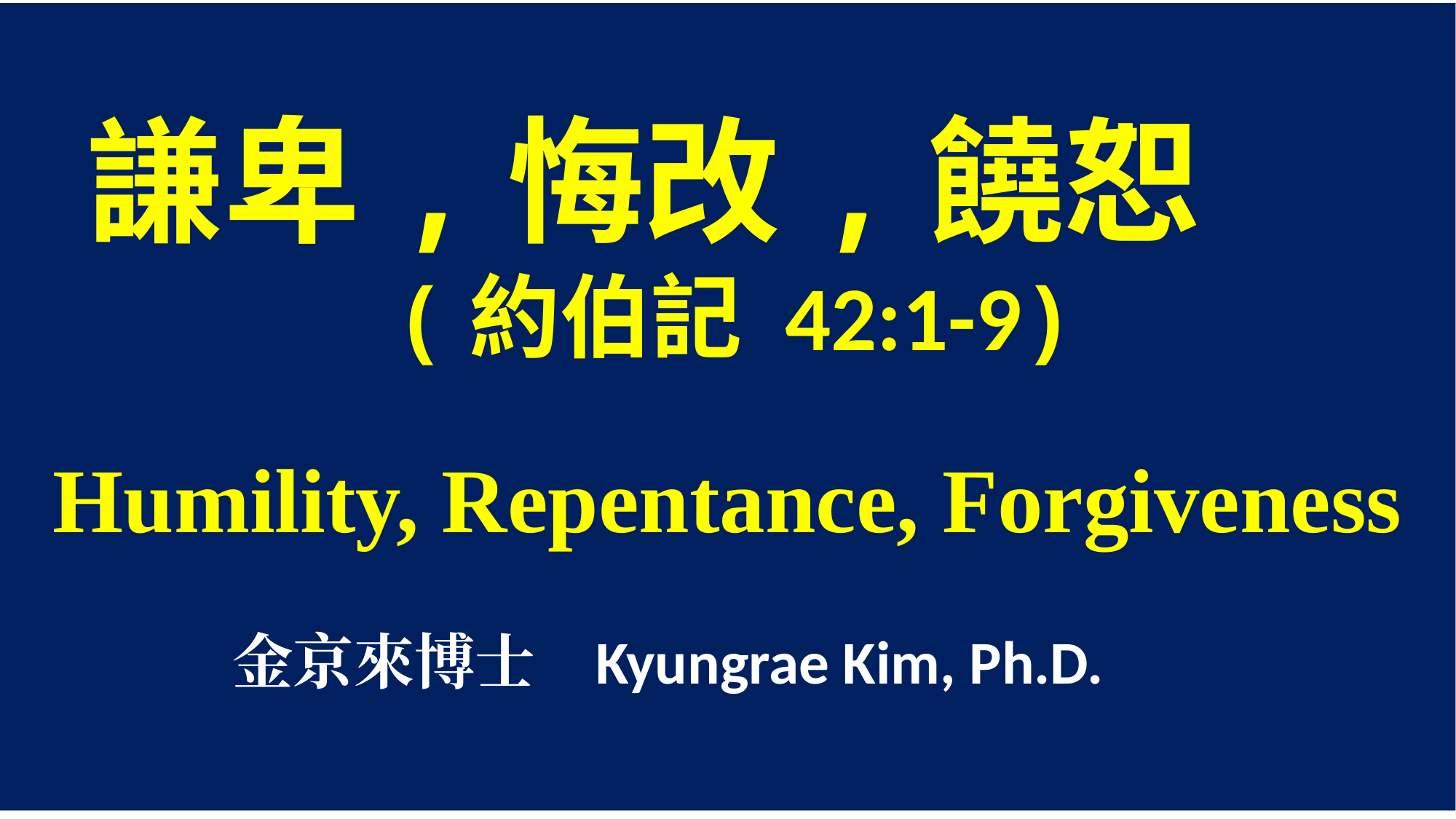

謙卑,悔改,饒恕
       (約伯記 42:1-9)

Humility, Repentance, Forgiveness

               金京來博士   Kyungrae Kim, Ph.D.